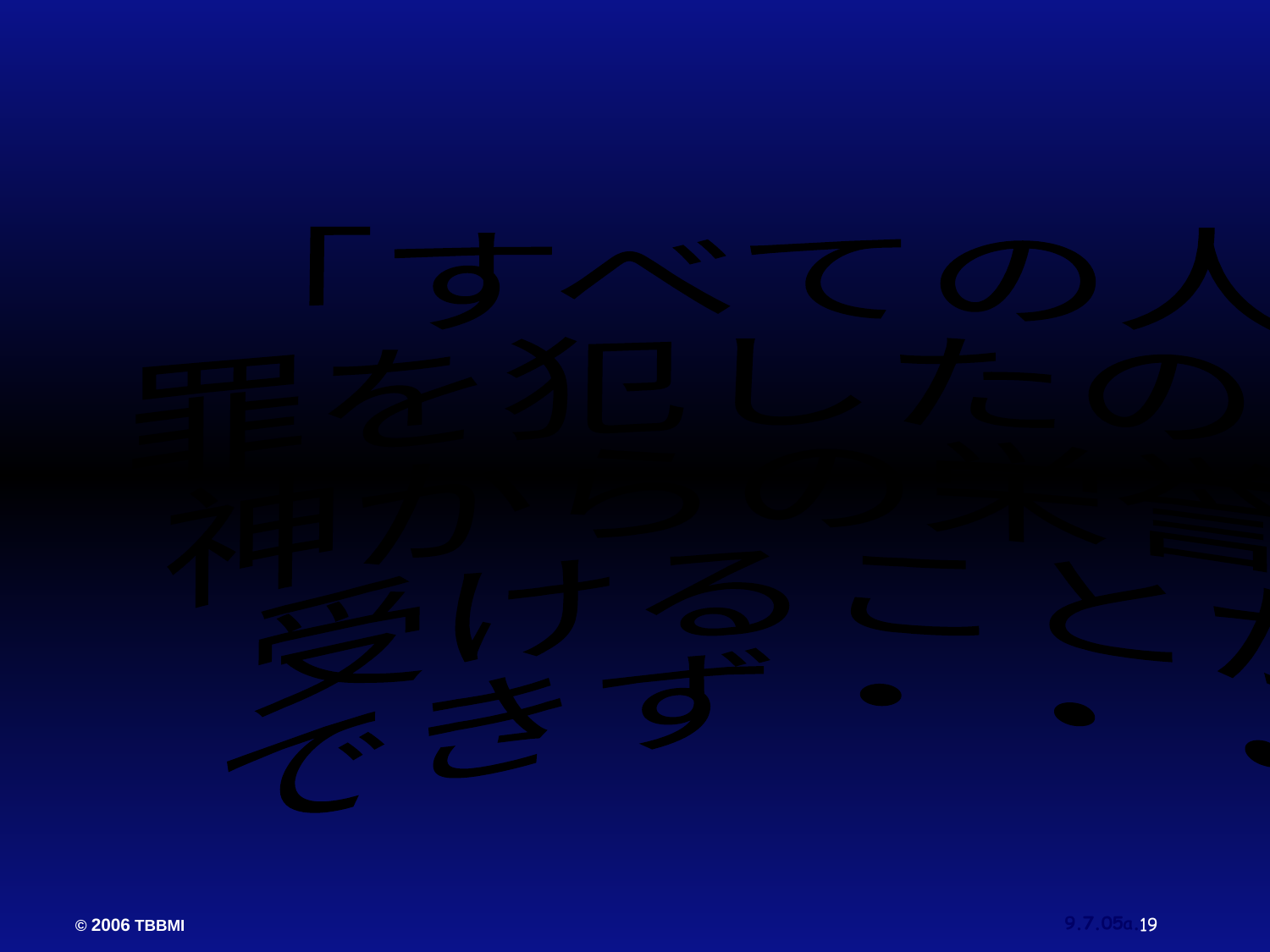

「すべての人は、
罪を犯したので、
神からの栄誉を
受けることが
できず・・・」

19